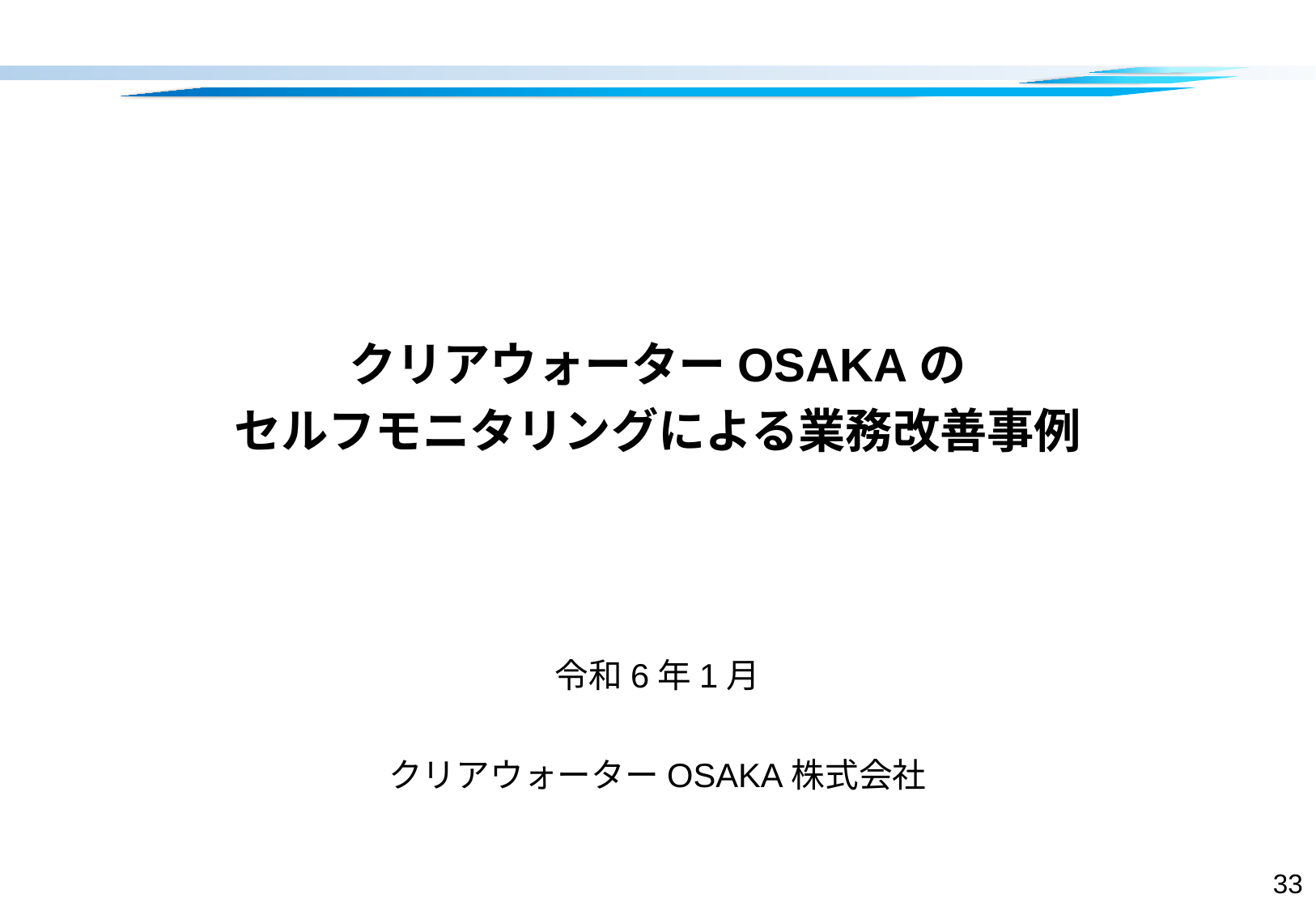

クリアウォーターOSAKAの
セルフモニタリングによる業務改善事例
令和6年1月

クリアウォーターOSAKA株式会社
33